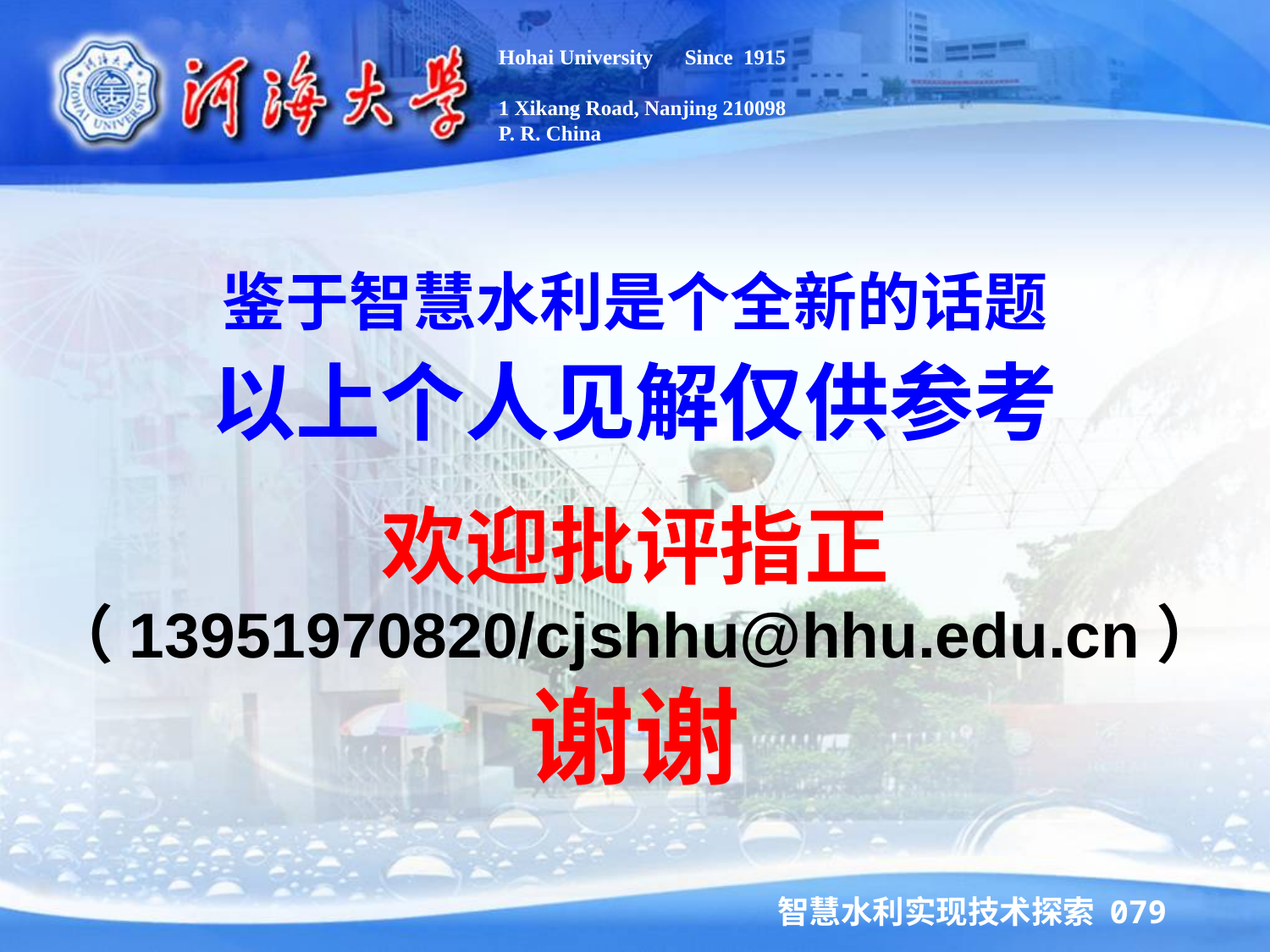

Hohai University      Since  1915
1 Xikang Road, Nanjing 210098
P. R. China
鉴于智慧水利是个全新的话题
以上个人见解仅供参考
欢迎批评指正
（13951970820/cjshhu@hhu.edu.cn）
谢谢

智慧水利实现技术探索 079